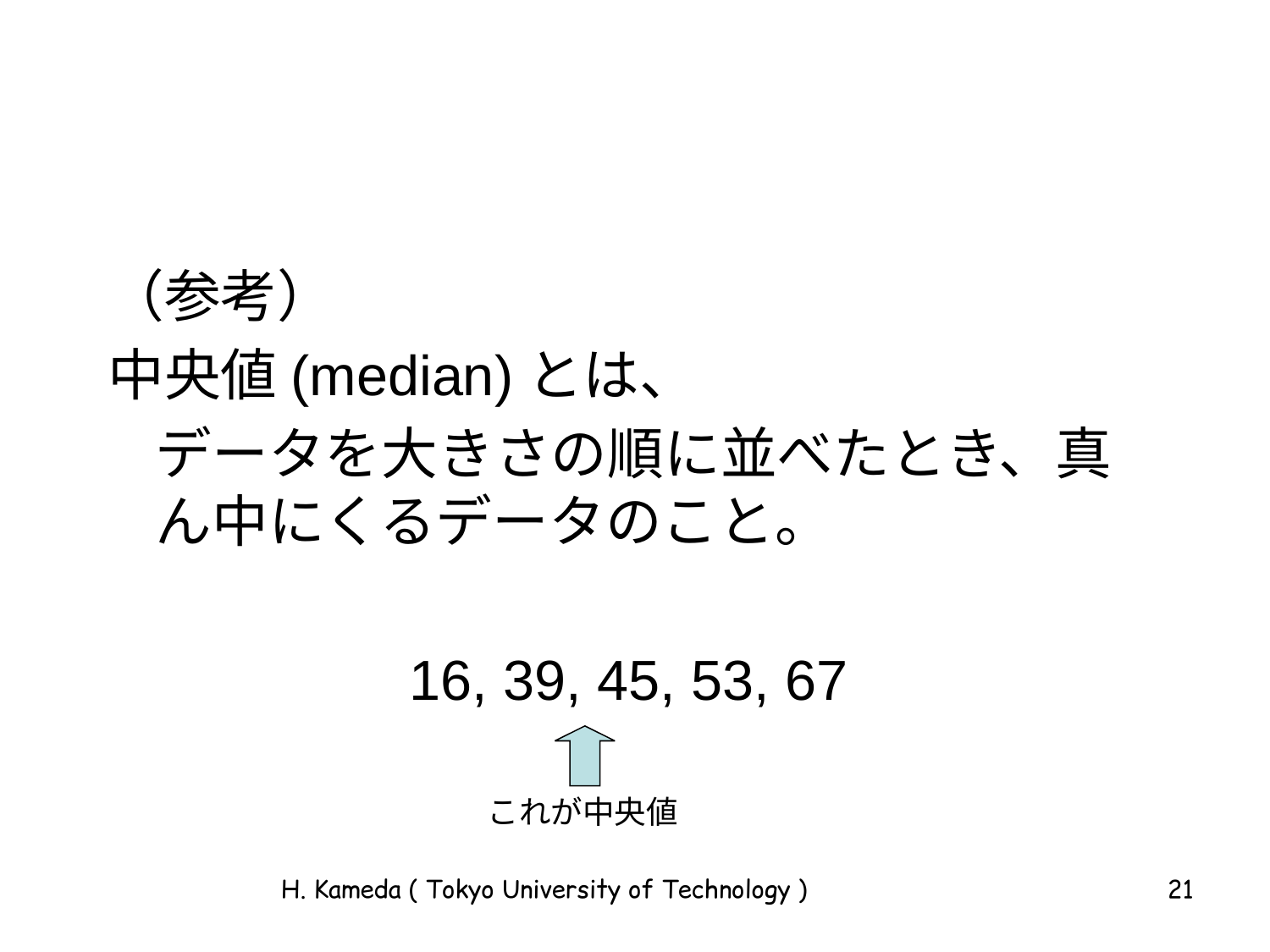

#
（参考）
中央値(median)とは、
	データを大きさの順に並べたとき、真ん中にくるデータのこと。

			16, 39, 45, 53, 67

これが中央値
H. Kameda ( Tokyo University of Technology )
21